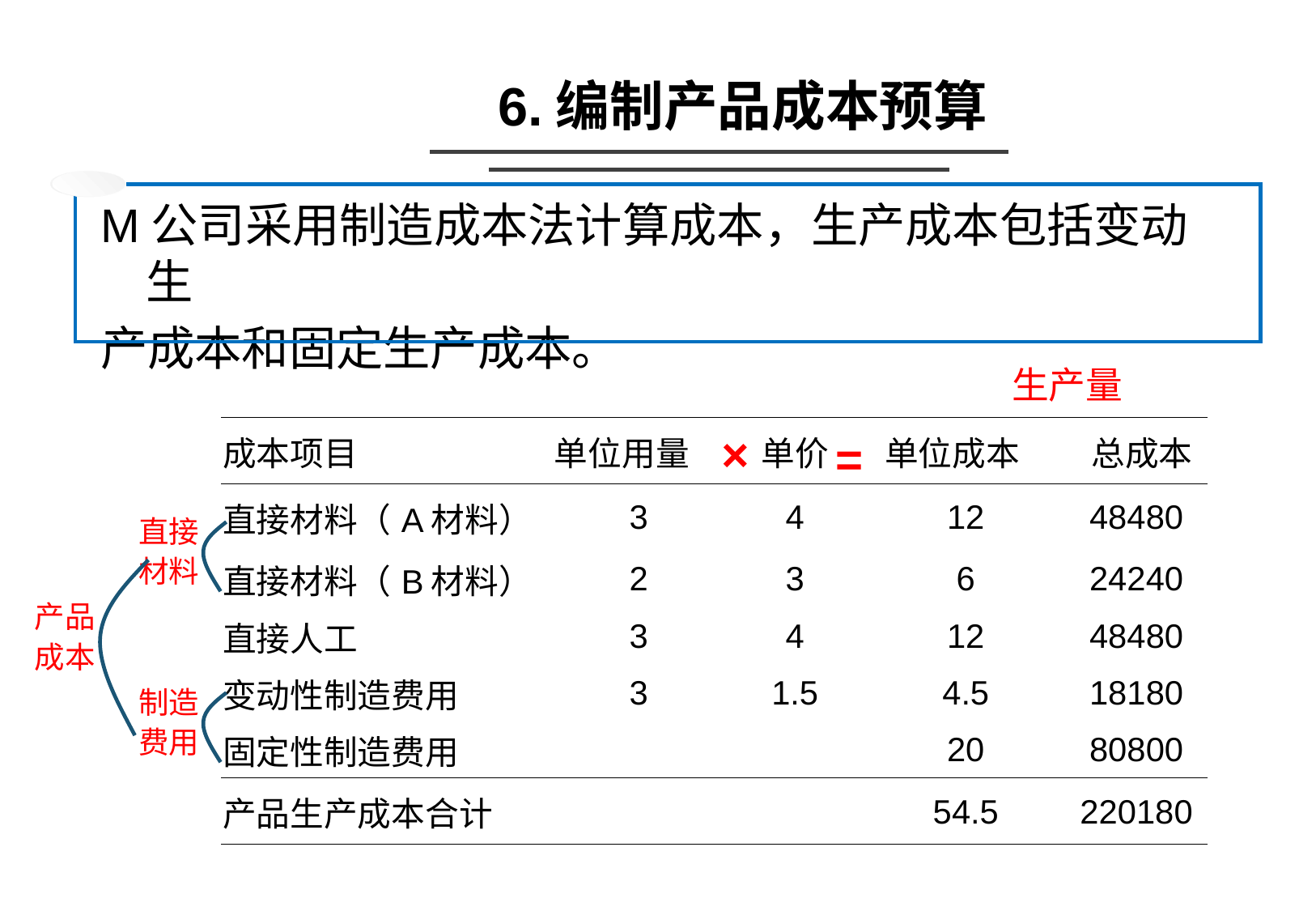

6.编制产品成本预算

M公司采用制造成本法计算成本，生产成本包括变动生
产成本和固定生产成本。
生产量
×
| 成本项目 | 单位用量 | 单价 | 单位成本 | 总成本 |
| --- | --- | --- | --- | --- |
| 直接材料（A材料） | 3 | 4 | 12 | 48480 |
| 直接材料（B材料） | 2 | 3 | 6 | 24240 |
| 直接人工 | 3 | 4 | 12 | 48480 |
| 变动性制造费用 | 3 | 1.5 | 4.5 | 18180 |
| 固定性制造费用 |  |  | 20 | 80800 |
| 产品生产成本合计 |  |  | 54.5 | 220180 |
=
直接
材料

产品
成本
制造
费用